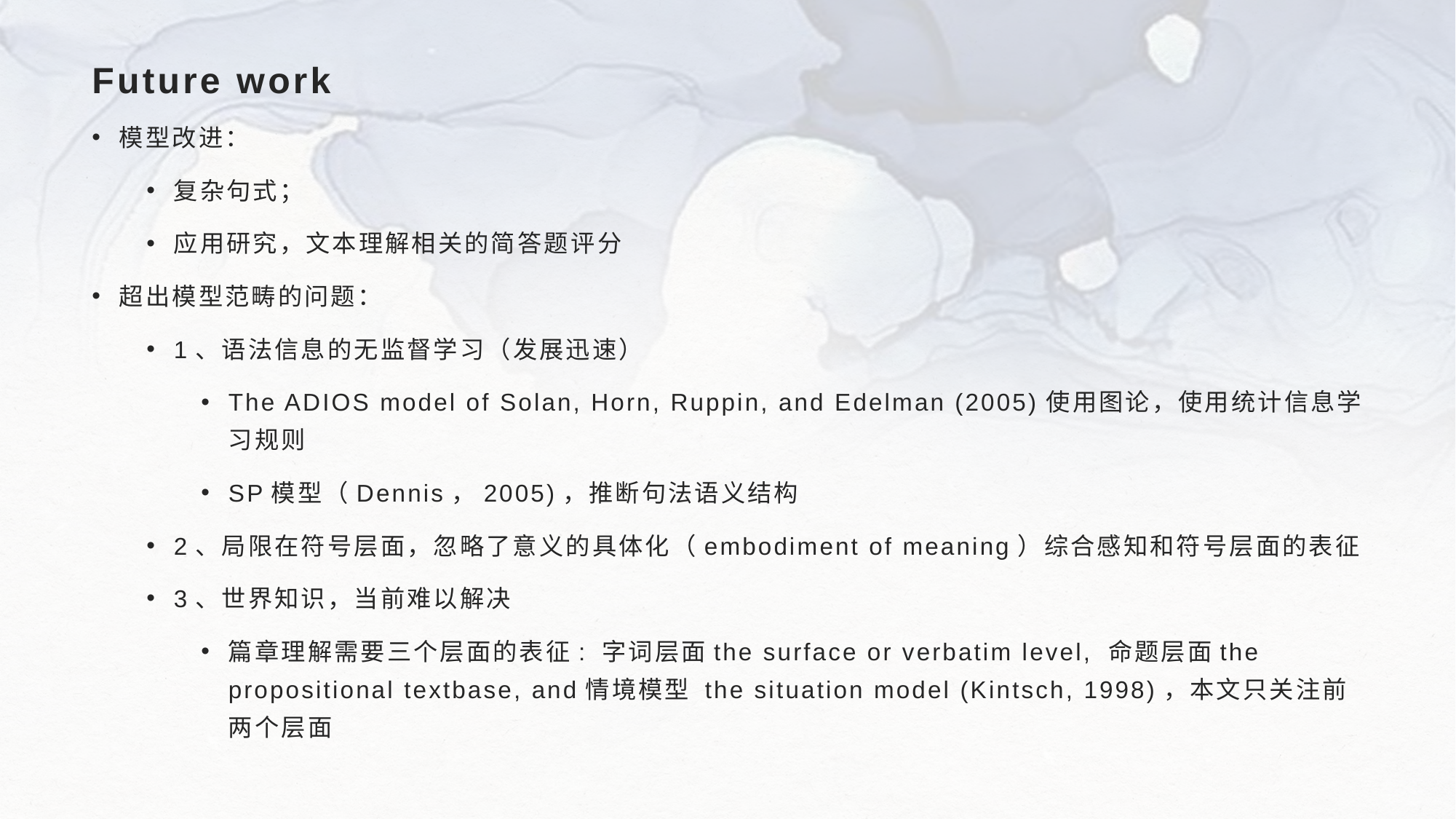

# Future work
模型改进：
复杂句式；
应用研究，文本理解相关的简答题评分
超出模型范畴的问题：
1、语法信息的无监督学习（发展迅速）
The ADIOS model of Solan, Horn, Ruppin, and Edelman (2005)使用图论，使用统计信息学习规则
SP模型（Dennis，2005)，推断句法语义结构
2、局限在符号层面，忽略了意义的具体化（embodiment of meaning）综合感知和符号层面的表征
3、世界知识，当前难以解决
篇章理解需要三个层面的表征: 字词层面the surface or verbatim level, 命题层面the propositional textbase, and情境模型 the situation model (Kintsch, 1998)，本文只关注前两个层面